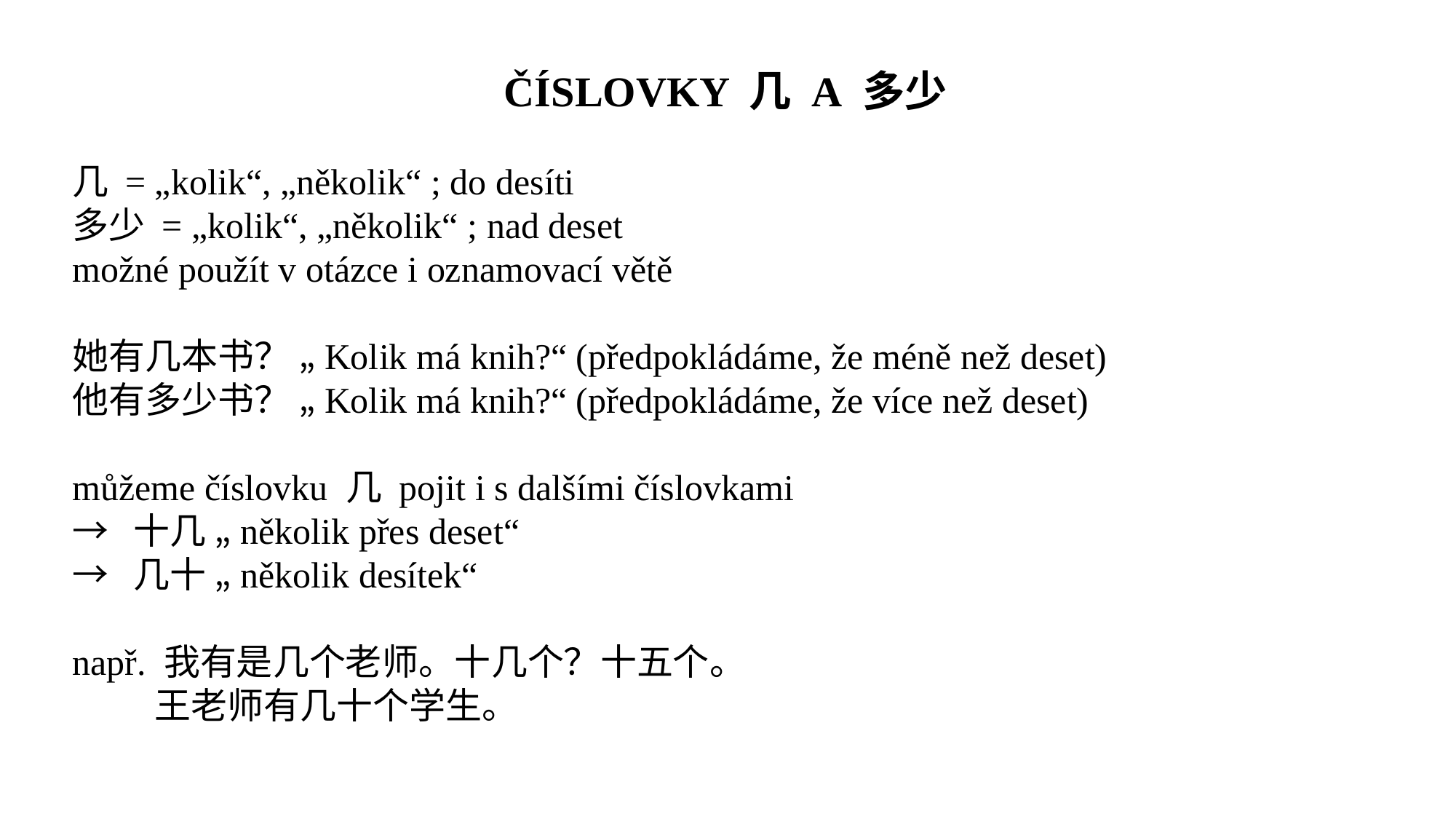

ČÍSLOVKY 几 A 多少

几 = „kolik“, „několik“ ; do desíti
多少 = „kolik“, „několik“ ; nad deset
možné použít v otázce i oznamovací větě

她有几本书？ „Kolik má knih?“ (předpokládáme, že méně než deset)
他有多少书？ „Kolik má knih?“ (předpokládáme, že více než deset)

můžeme číslovku 几 pojit i s dalšími číslovkami
→  十几 „několik přes deset“
→  几十 „několik desítek“

např. 我有是几个老师。十几个？十五个。
         王老师有几十个学生。